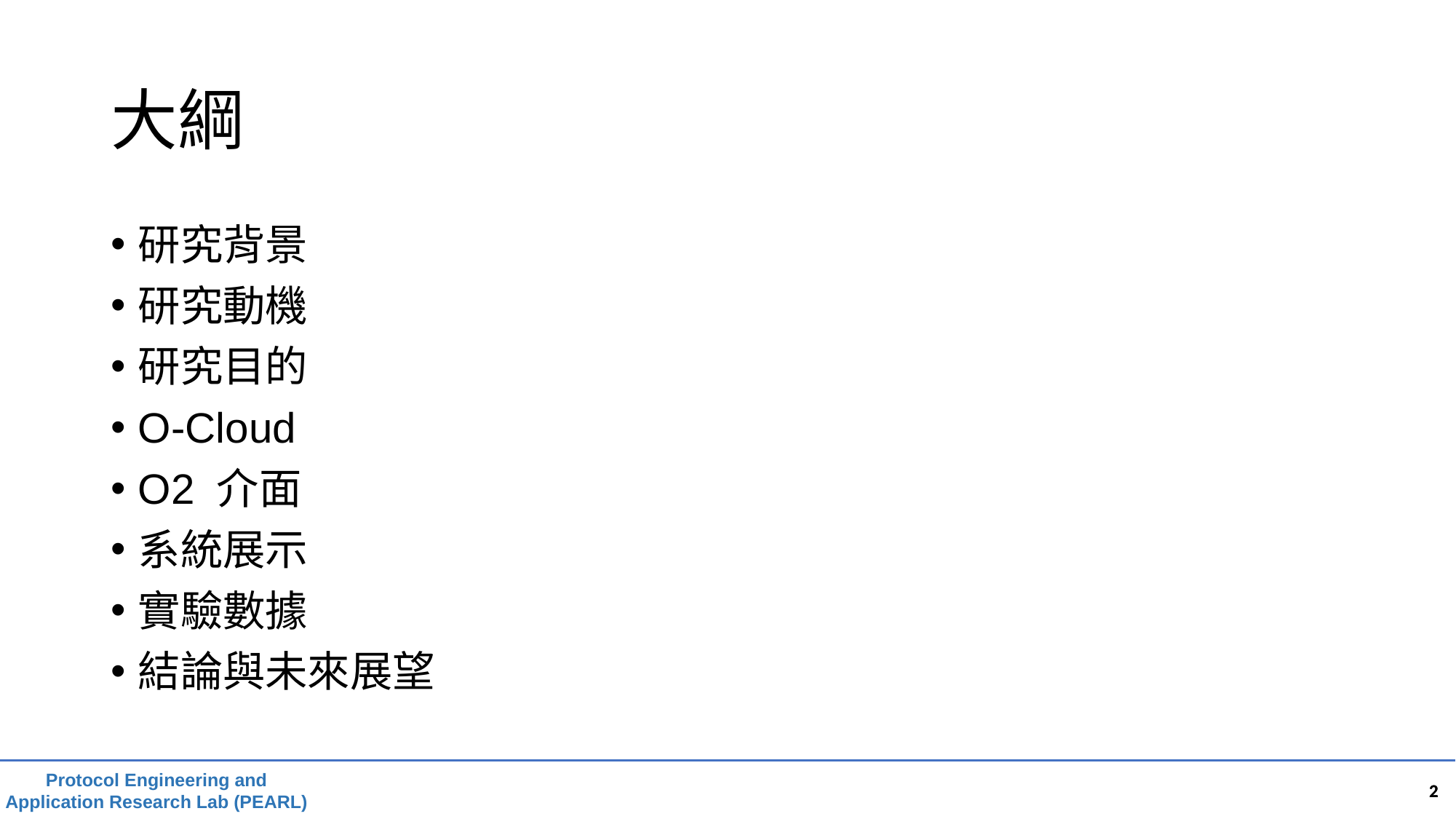

# 大綱
研究背景
研究動機
研究目的
O-Cloud
O2 介面
系統展示
實驗數據
結論與未來展望